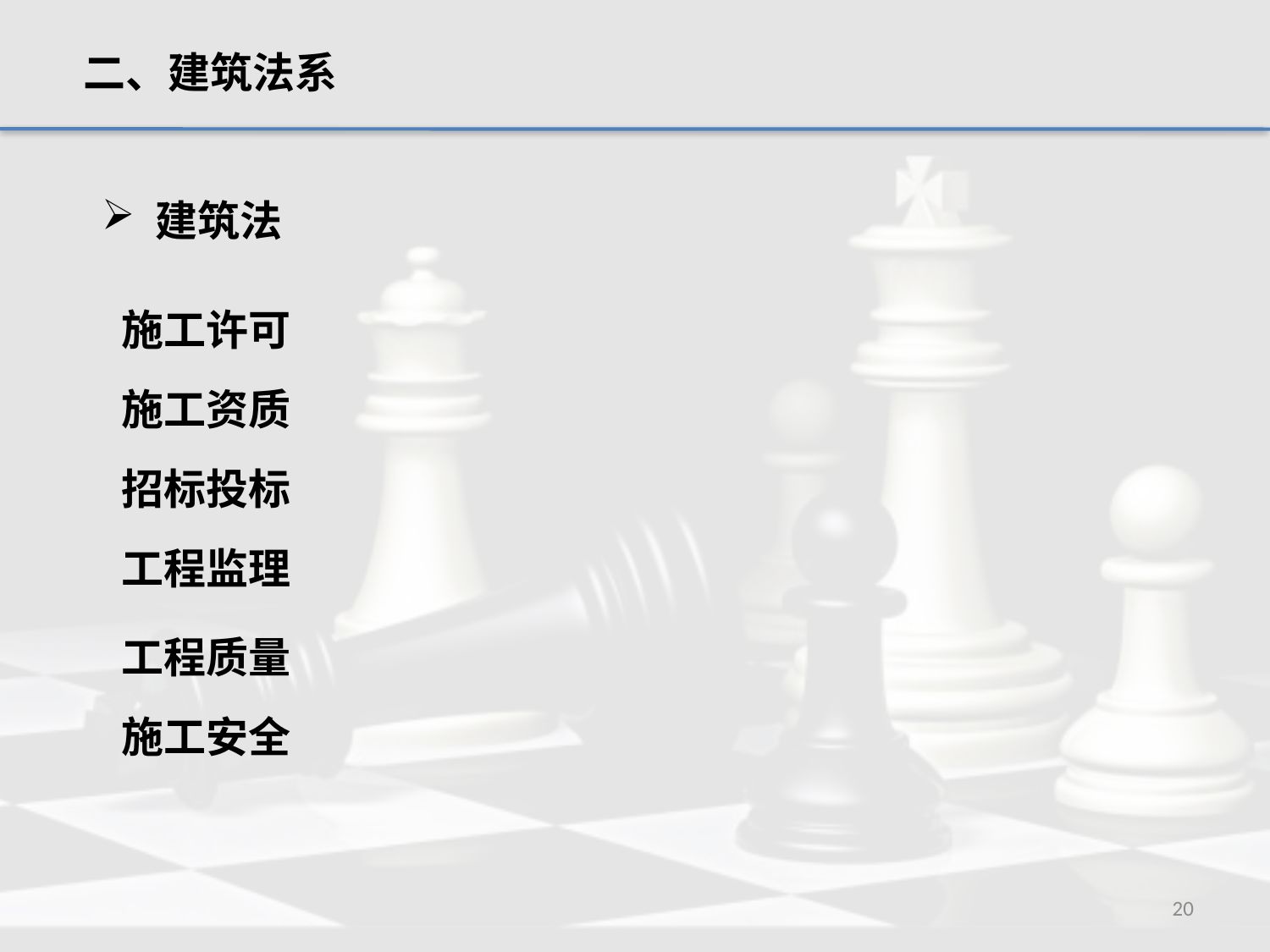

二、建筑法系
 建筑法
施工许可
施工资质
招标投标
工程监理
工程质量
施工安全
20